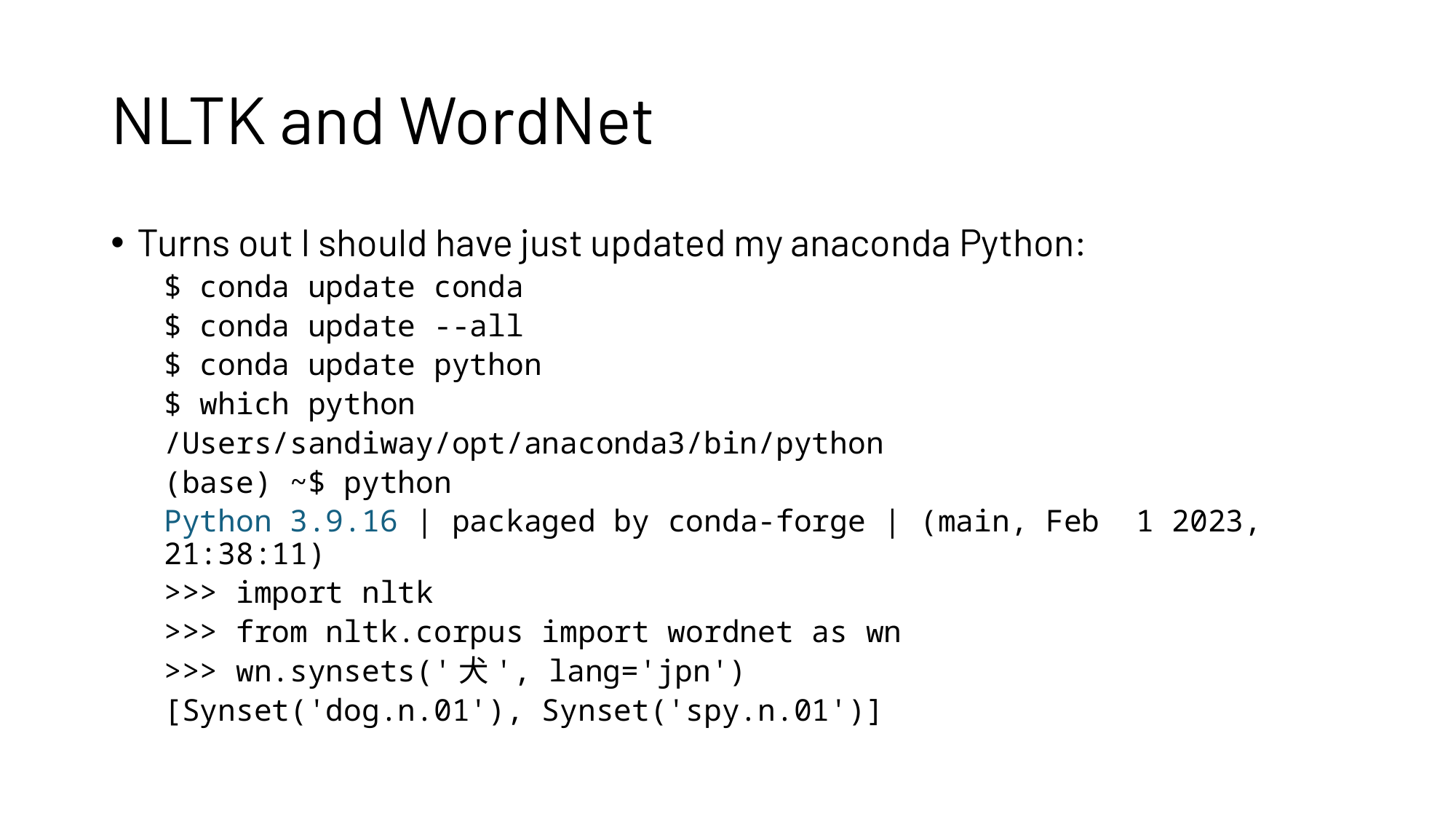

# NLTK and WordNet
Turns out I should have just updated my anaconda Python:
$ conda update conda
$ conda update --all
$ conda update python
$ which python
/Users/sandiway/opt/anaconda3/bin/python
(base) ~$ python
Python 3.9.16 | packaged by conda-forge | (main, Feb  1 2023, 21:38:11)
>>> import nltk
>>> from nltk.corpus import wordnet as wn
>>> wn.synsets('犬', lang='jpn')
[Synset('dog.n.01'), Synset('spy.n.01')]